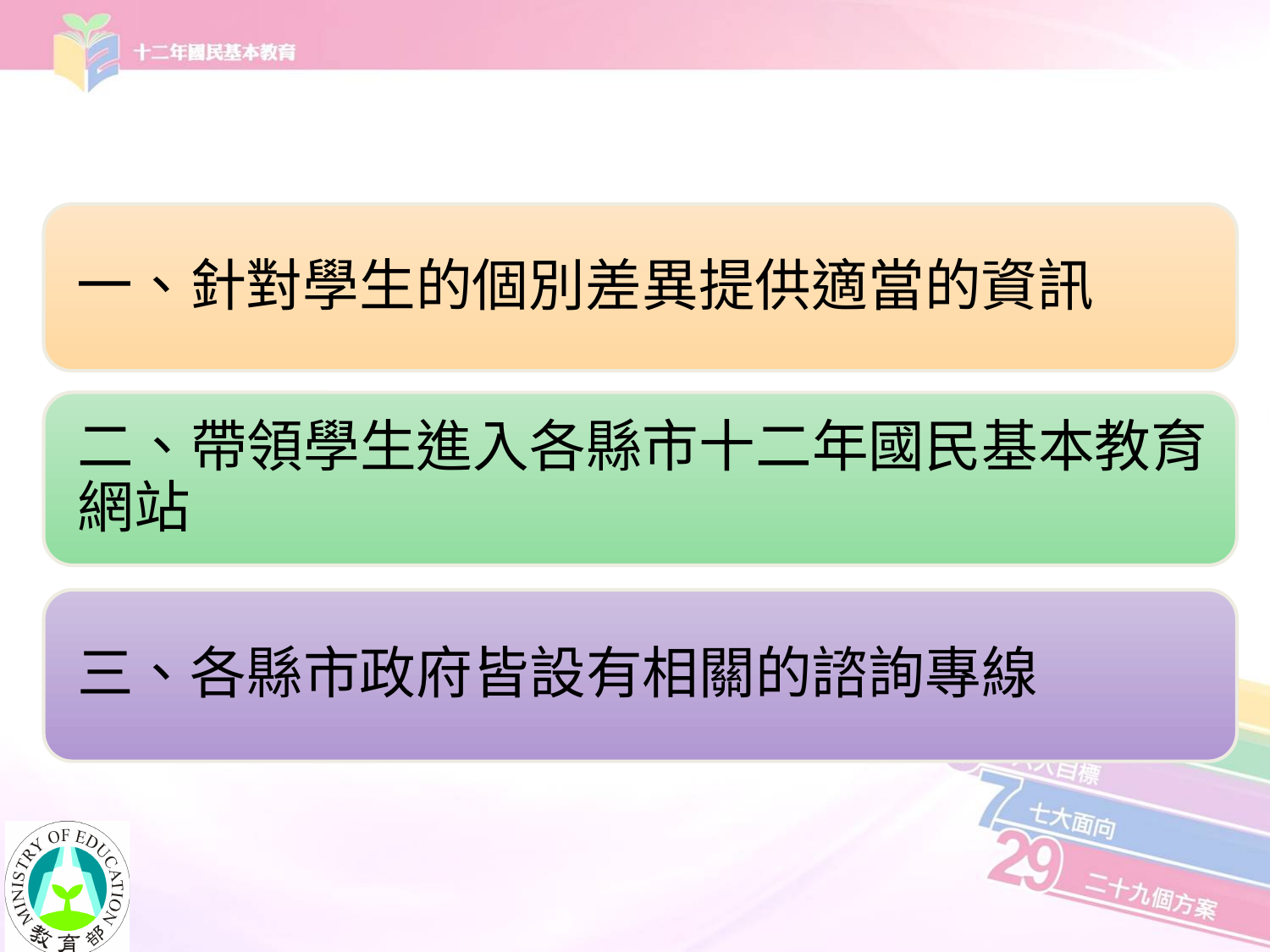

一、針對學生的個別差異提供適當的資訊
二、帶領學生進入各縣市十二年國民基本教育網站
三、各縣市政府皆設有相關的諮詢專線